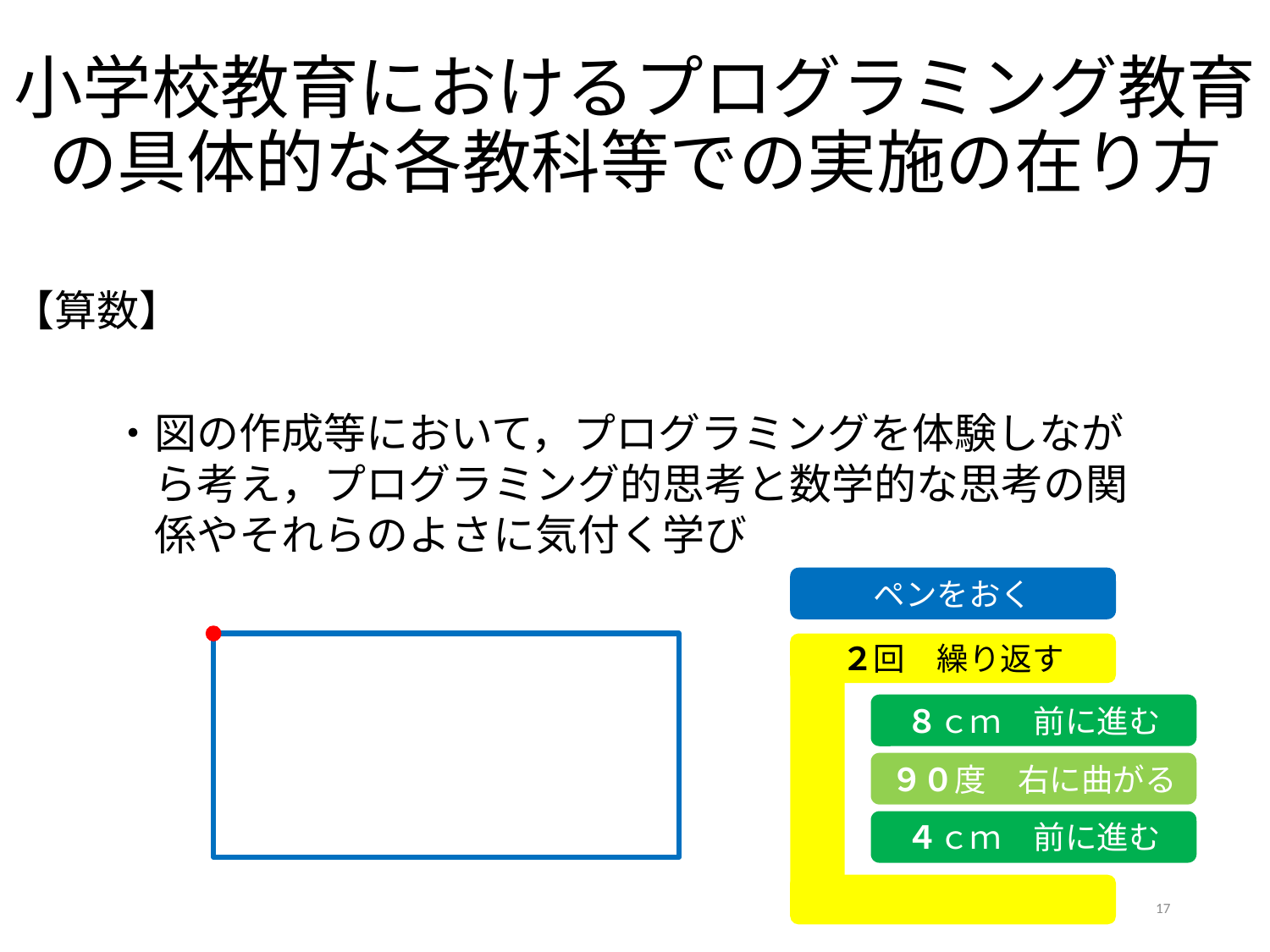

# 小学校教育におけるプログラミング教育の具体的な各教科等での実施の在り方
【算数】
・図の作成等において，プログラミングを体験しなが
　ら考え，プログラミング的思考と数学的な思考の関
　係やそれらのよさに気付く学び
ペンをおく

２回　繰り返す

８ｃｍ　前に進む
９０度　右に曲がる
４ｃｍ　前に進む

17